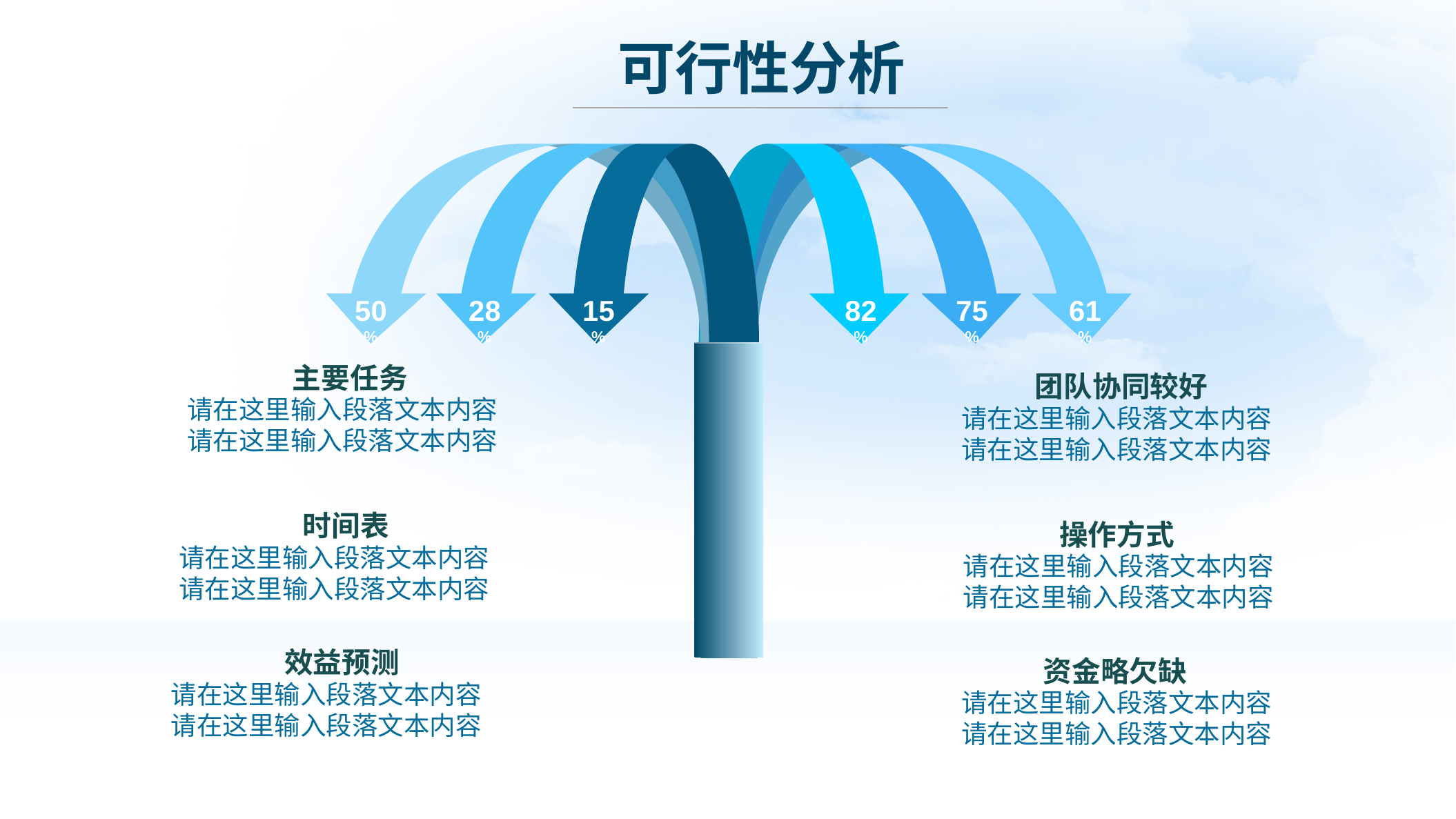

可行性分析

28%
50%
15%
82%
75%
61%

主要任务
团队协同较好
请在这里输入段落文本内容请在这里输入段落文本内容
请在这里输入段落文本内容请在这里输入段落文本内容
时间表
操作方式
请在这里输入段落文本内容请在这里输入段落文本内容
请在这里输入段落文本内容请在这里输入段落文本内容
效益预测
资金略欠缺
请在这里输入段落文本内容请在这里输入段落文本内容
请在这里输入段落文本内容请在这里输入段落文本内容